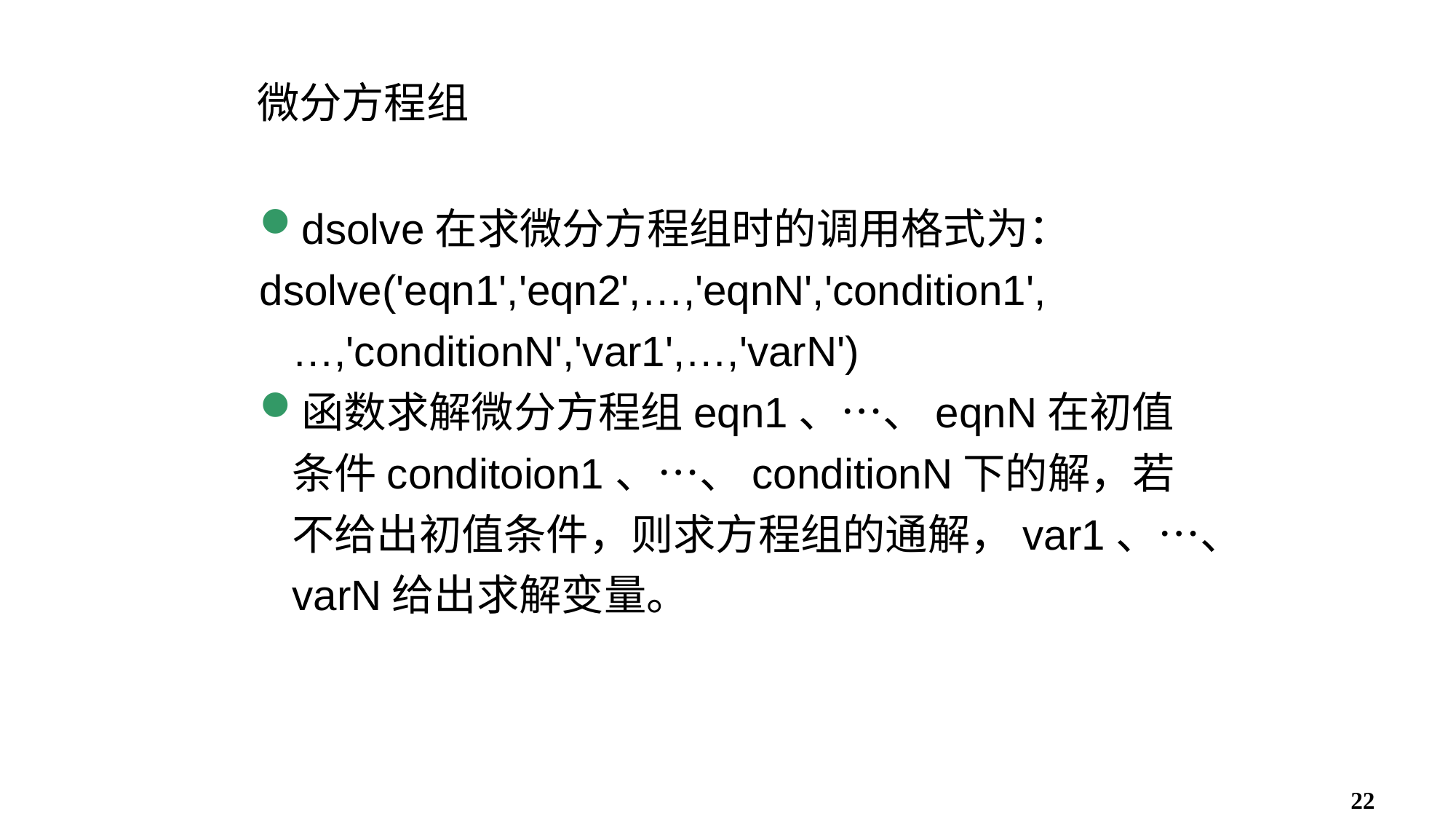

# 微分方程组
dsolve在求微分方程组时的调用格式为：
dsolve('eqn1','eqn2',…,'eqnN','condition1',…,'conditionN','var1',…,'varN')
函数求解微分方程组eqn1、…、eqnN在初值条件conditoion1、…、conditionN下的解，若不给出初值条件，则求方程组的通解，var1、…、varN给出求解变量。